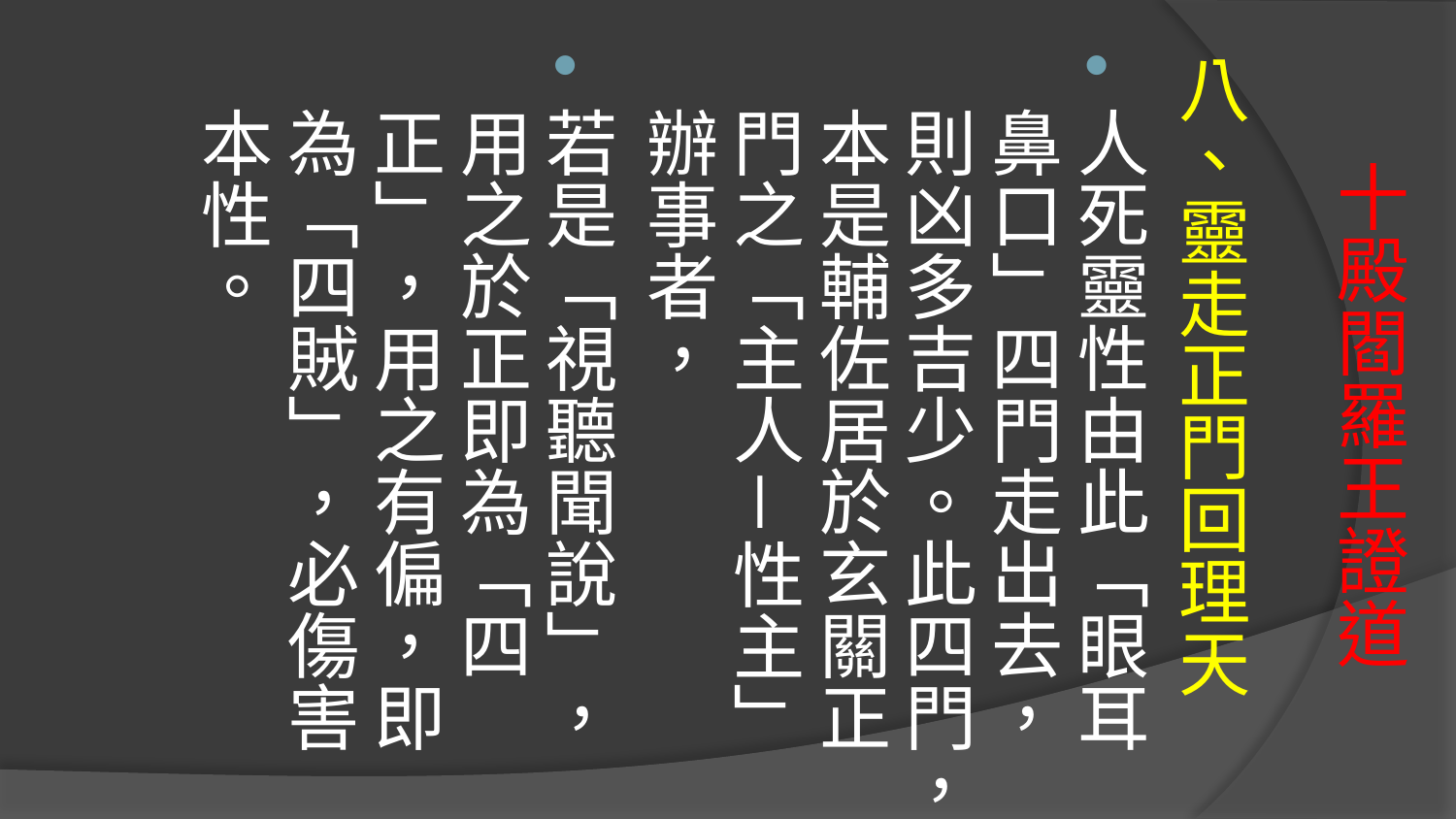

八、靈走正門回理天
人死靈性由此「眼耳鼻口」四門走出去，則凶多吉少。此四門，本是輔佐居於玄關正門之「主人－性主」辦事者，
若是「視聽聞說」，用之於正即為「四正」，用之有偏，即為「四賊」，必傷害本性。

# 十殿閻羅王證道